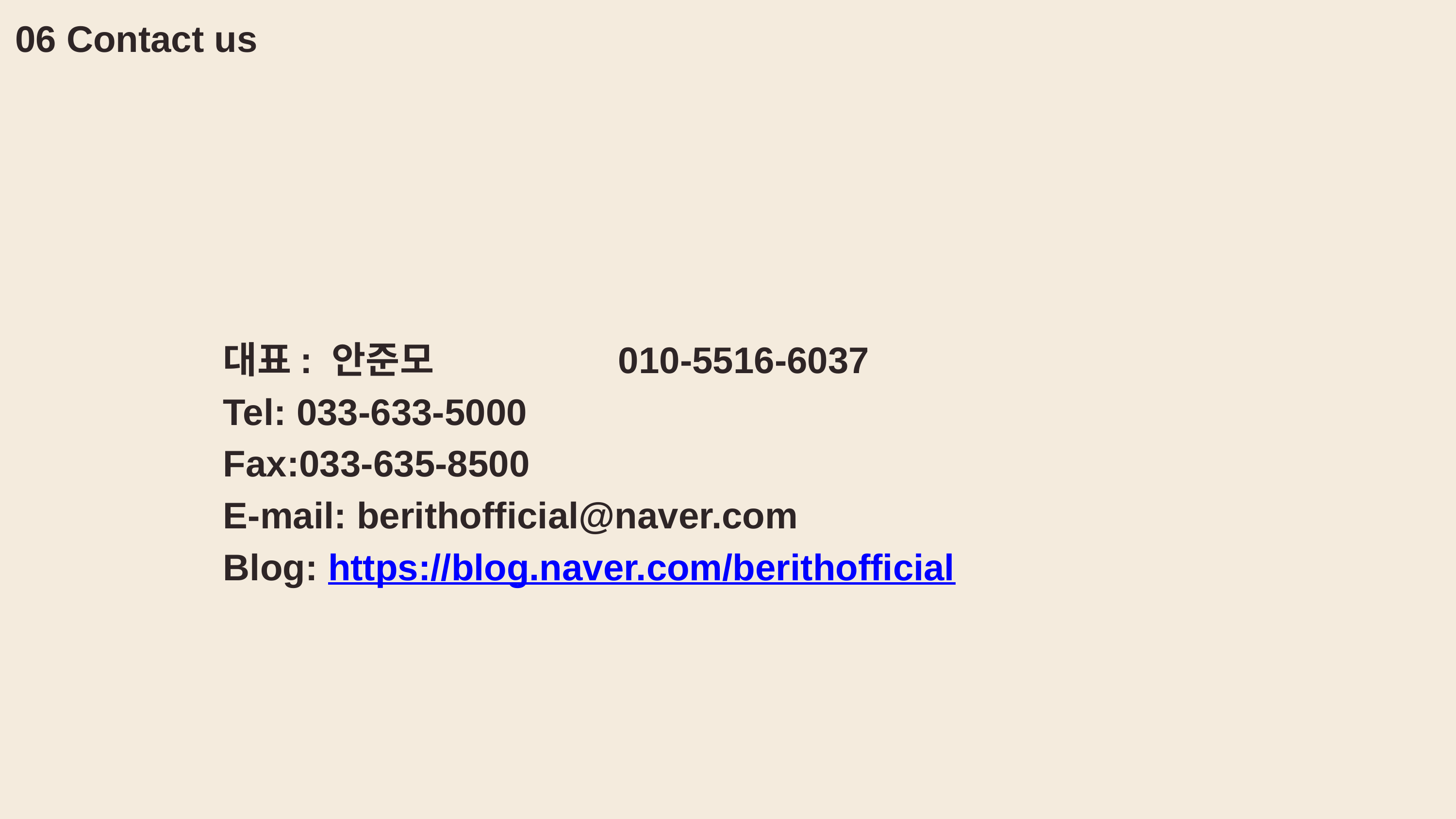

06 Contact us
대표: 안준모                 010-5516-6037
Tel: 033-633-5000
Fax:033-635-8500
E-mail: berithofficial@naver.com
Blog: https://blog.naver.com/berithofficial